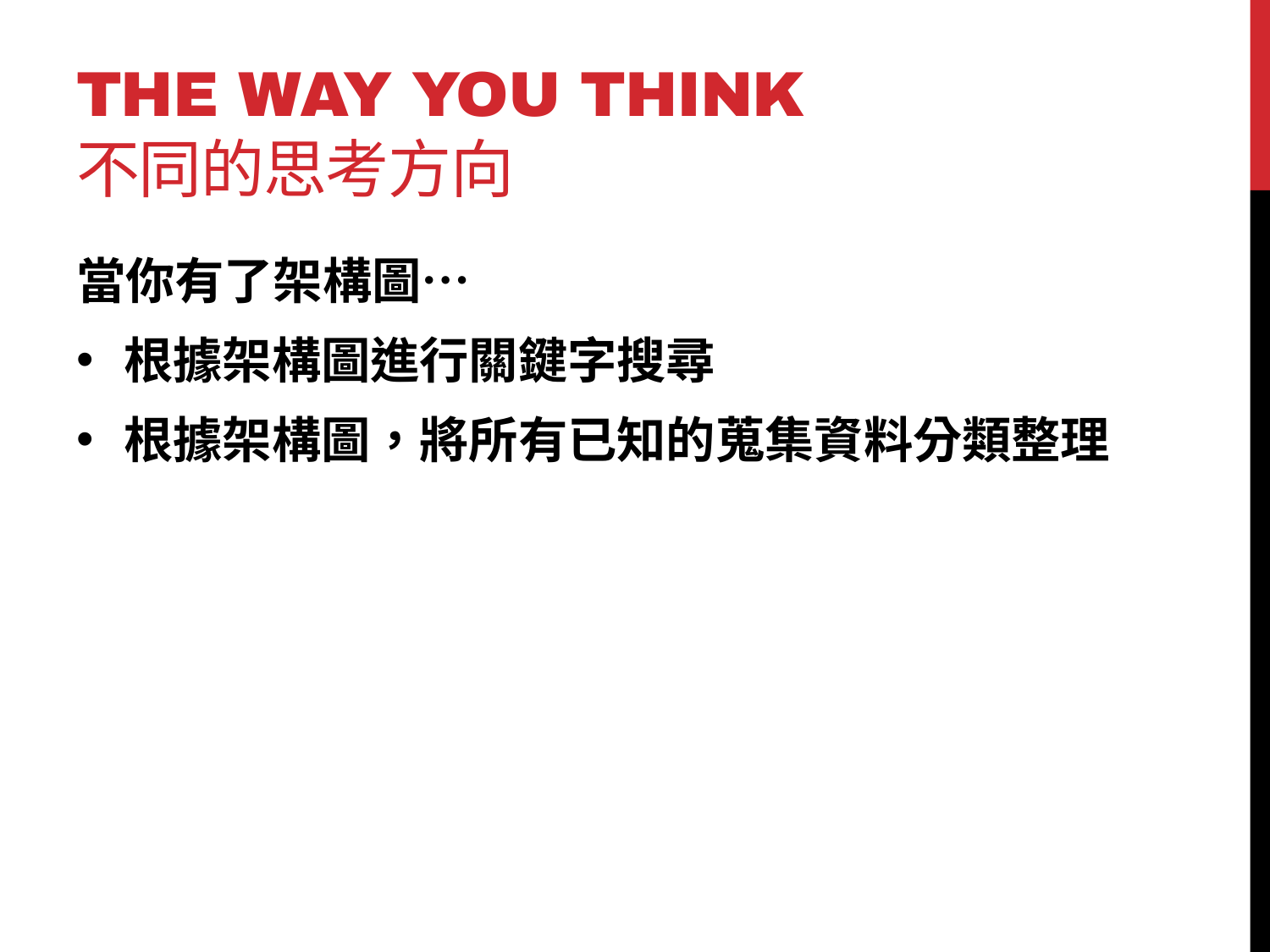

# The way you think 不同的思考方向
當你有了架構圖…
根據架構圖進行關鍵字搜尋
根據架構圖，將所有已知的蒐集資料分類整理